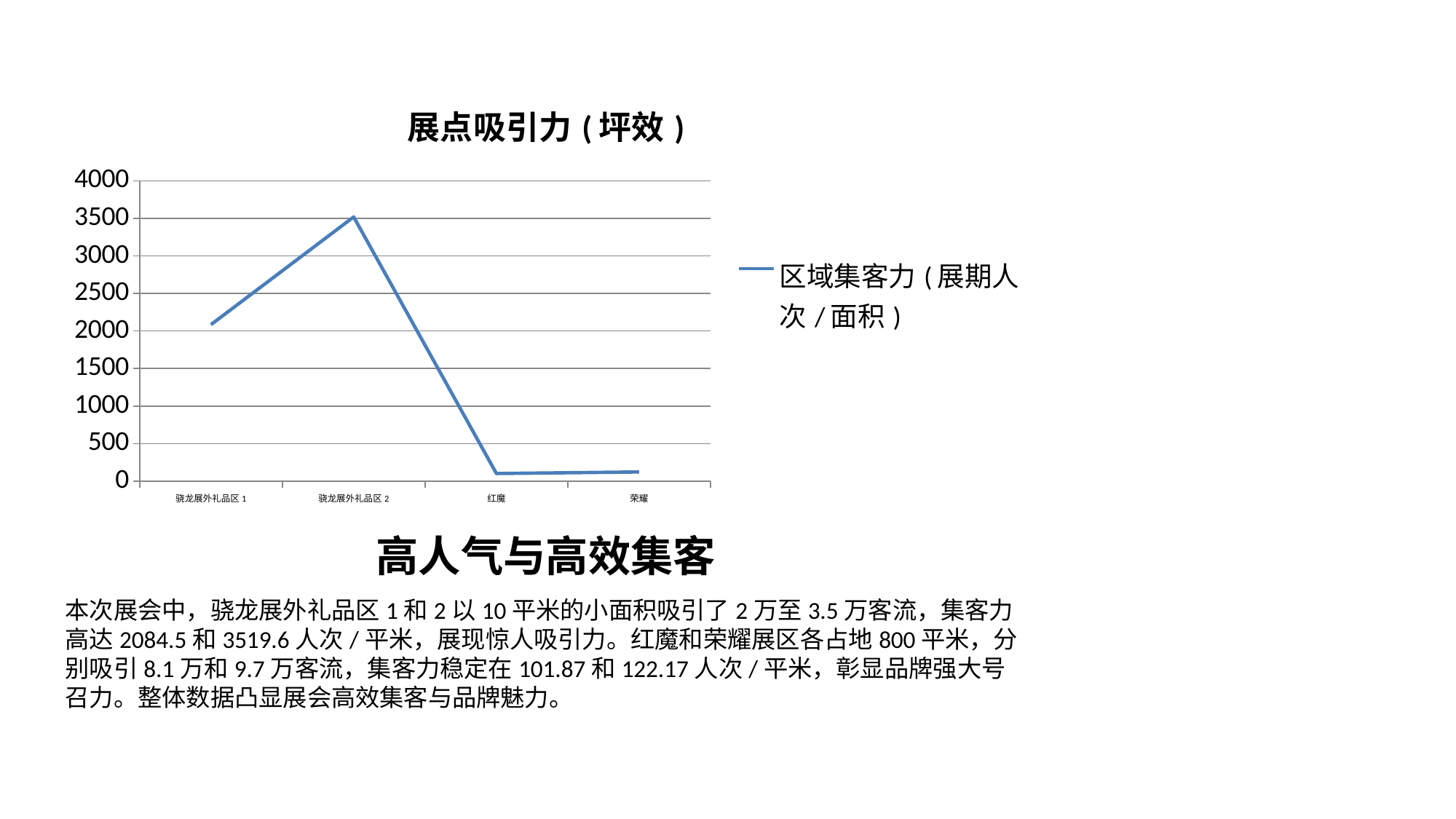

### Chart: 展点吸引力(坪效)

| Category | 区域集客力(展期人次/面积) |
|---|---|
| 骁龙展外礼品区1 | 2084.5 |
| 骁龙展外礼品区2 | 3519.6 |
| 红魔 | 101.87 |
| 荣耀 | 122.17125 |
高人气与高效集客
本次展会中，骁龙展外礼品区1和2以10平米的小面积吸引了2万至3.5万客流，集客力高达2084.5和3519.6人次/平米，展现惊人吸引力。红魔和荣耀展区各占地800平米，分别吸引8.1万和9.7万客流，集客力稳定在101.87和122.17人次/平米，彰显品牌强大号召力。整体数据凸显展会高效集客与品牌魅力。